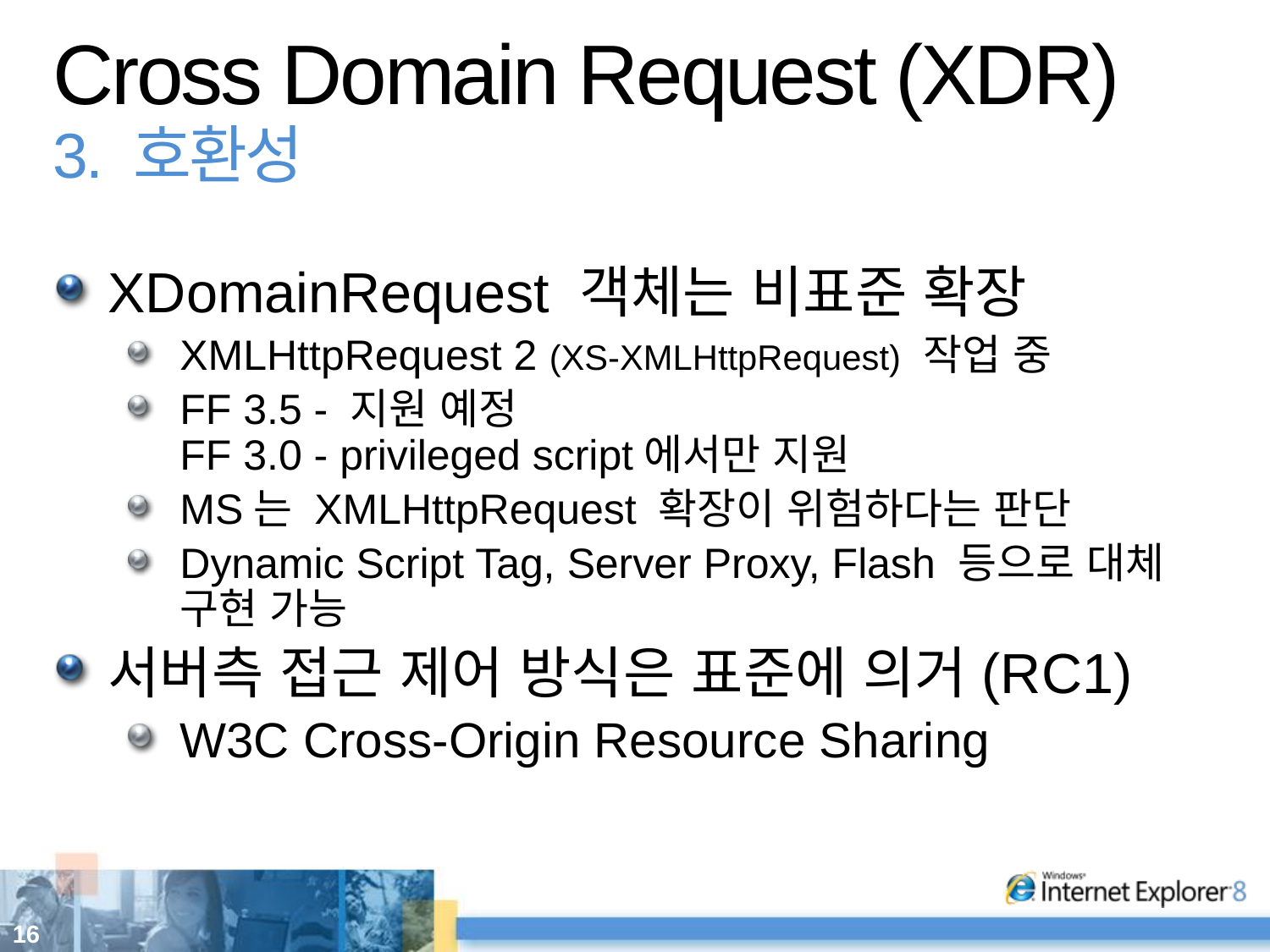

# Cross Domain Request (XDR) 3. 호환성
XDomainRequest 객체는 비표준 확장
XMLHttpRequest 2 (XS-XMLHttpRequest) 작업 중
FF 3.5 - 지원 예정
FF 3.0 - privileged script에서만 지원
MS는 XMLHttpRequest 확장이 위험하다는 판단
Dynamic Script Tag, Server Proxy, Flash 등으로 대체 구현 가능
서버측 접근 제어 방식은 표준에 의거(RC1)
W3C Cross-Origin Resource Sharing